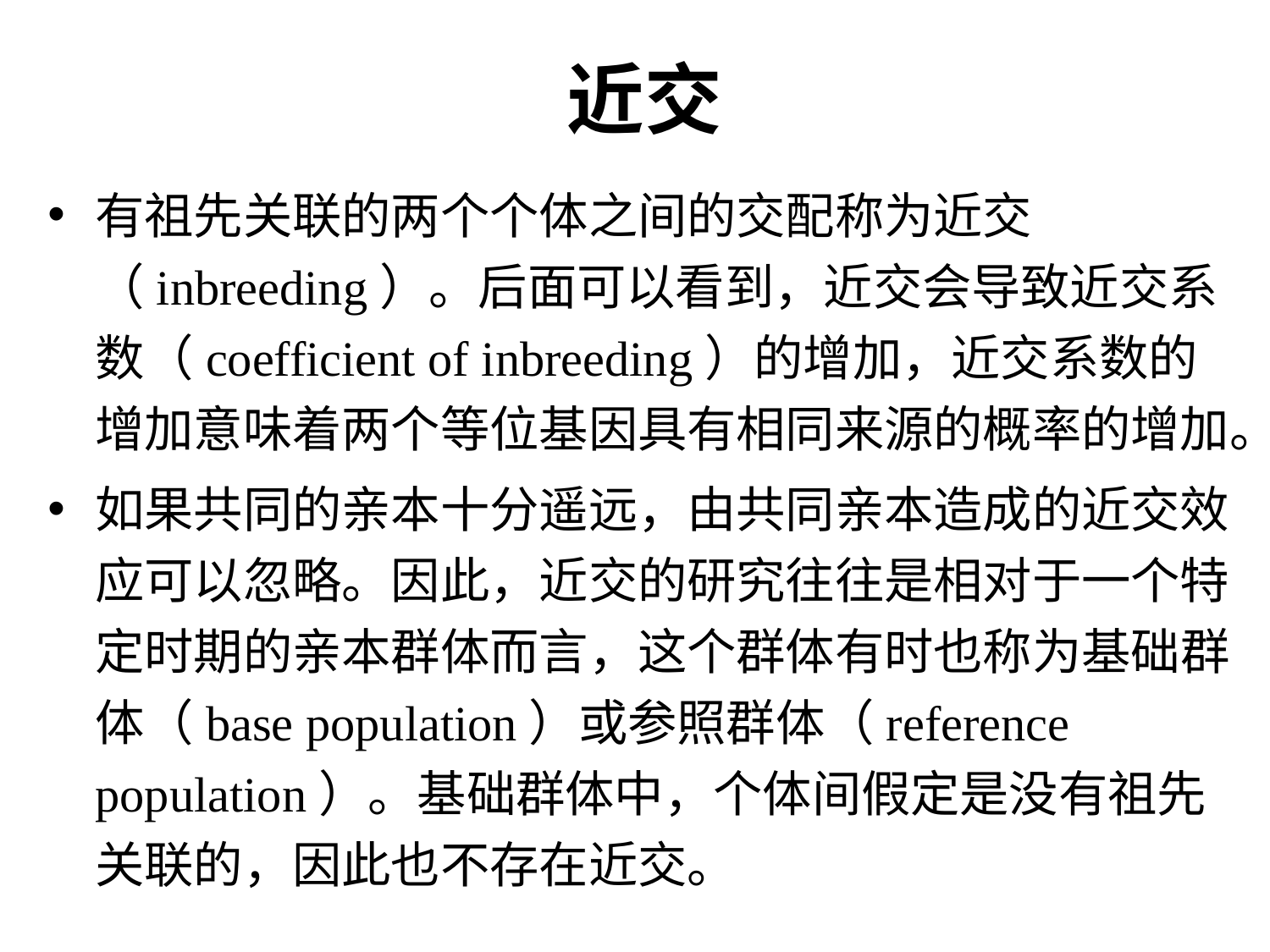

# 近交
有祖先关联的两个个体之间的交配称为近交（inbreeding）。后面可以看到，近交会导致近交系数（coefficient of inbreeding）的增加，近交系数的增加意味着两个等位基因具有相同来源的概率的增加。
如果共同的亲本十分遥远，由共同亲本造成的近交效应可以忽略。因此，近交的研究往往是相对于一个特定时期的亲本群体而言，这个群体有时也称为基础群体（base population）或参照群体（reference population）。基础群体中，个体间假定是没有祖先关联的，因此也不存在近交。